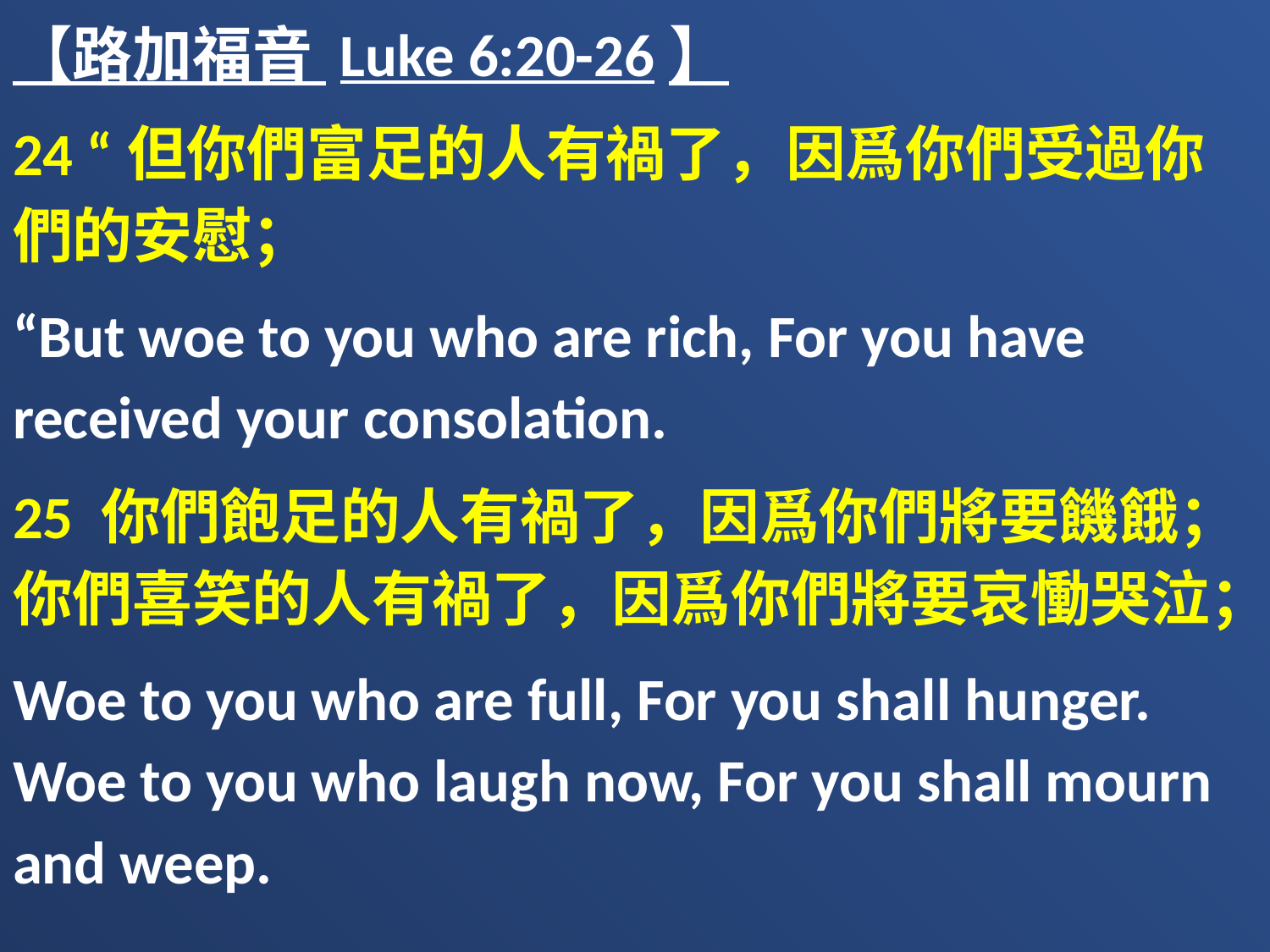

【路加福音 Luke 6:20-26】
24 “但你們富足的人有禍了，因爲你們受過你們的安慰；
“But woe to you who are rich, For you have received your consolation.
25 你們飽足的人有禍了，因爲你們將要饑餓；你們喜笑的人有禍了，因爲你們將要哀慟哭泣；
Woe to you who are full, For you shall hunger. Woe to you who laugh now, For you shall mourn and weep.